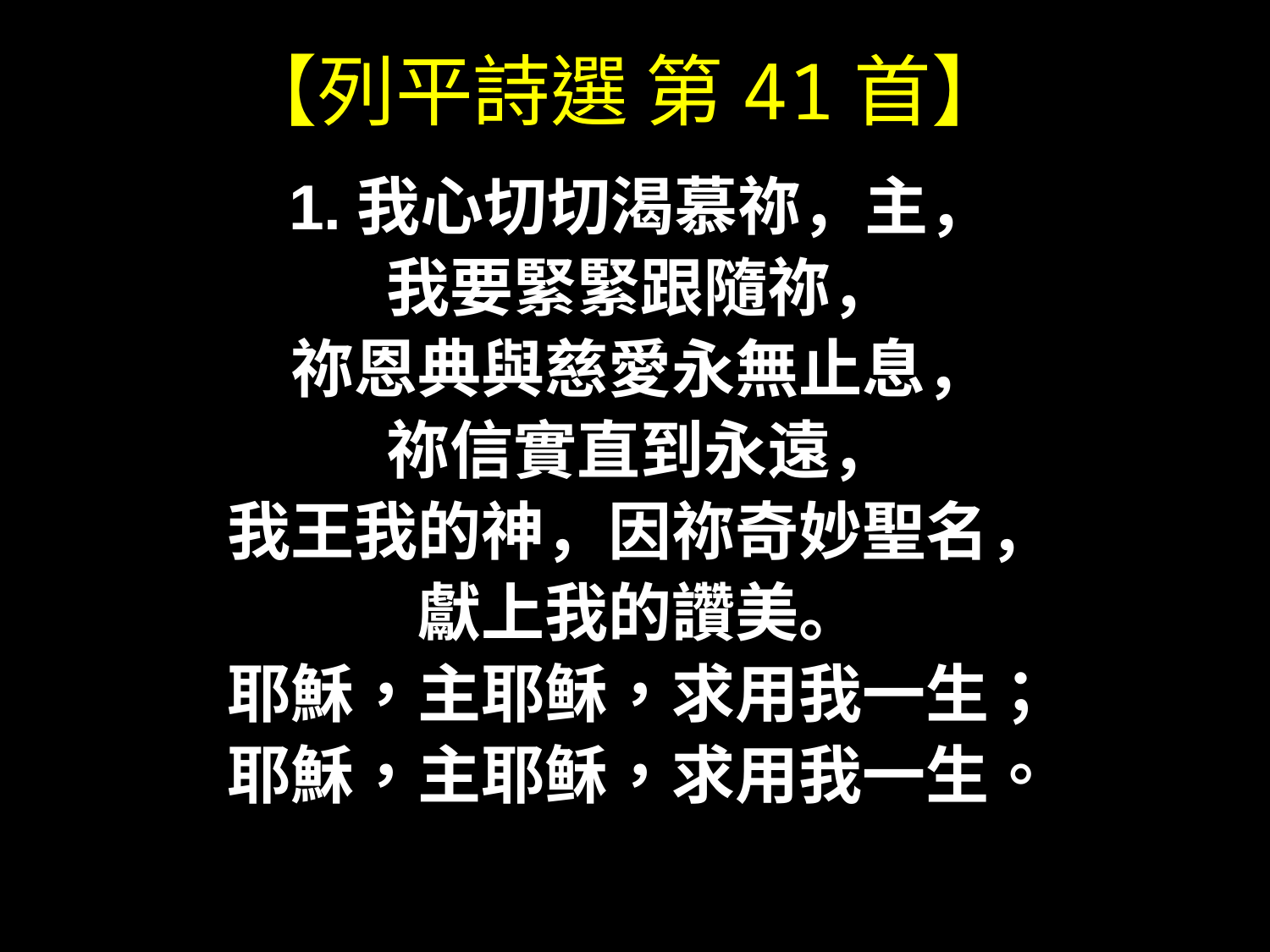

# 【列平詩選 第41首】
1.我心切切渴慕祢，主，
我要緊緊跟隨祢，
祢恩典與慈愛永無止息，
祢信實直到永遠，
我王我的神，因祢奇妙聖名，
獻上我的讚美。
耶穌，主耶稣，求用我一生；
耶穌，主耶稣，求用我一生。